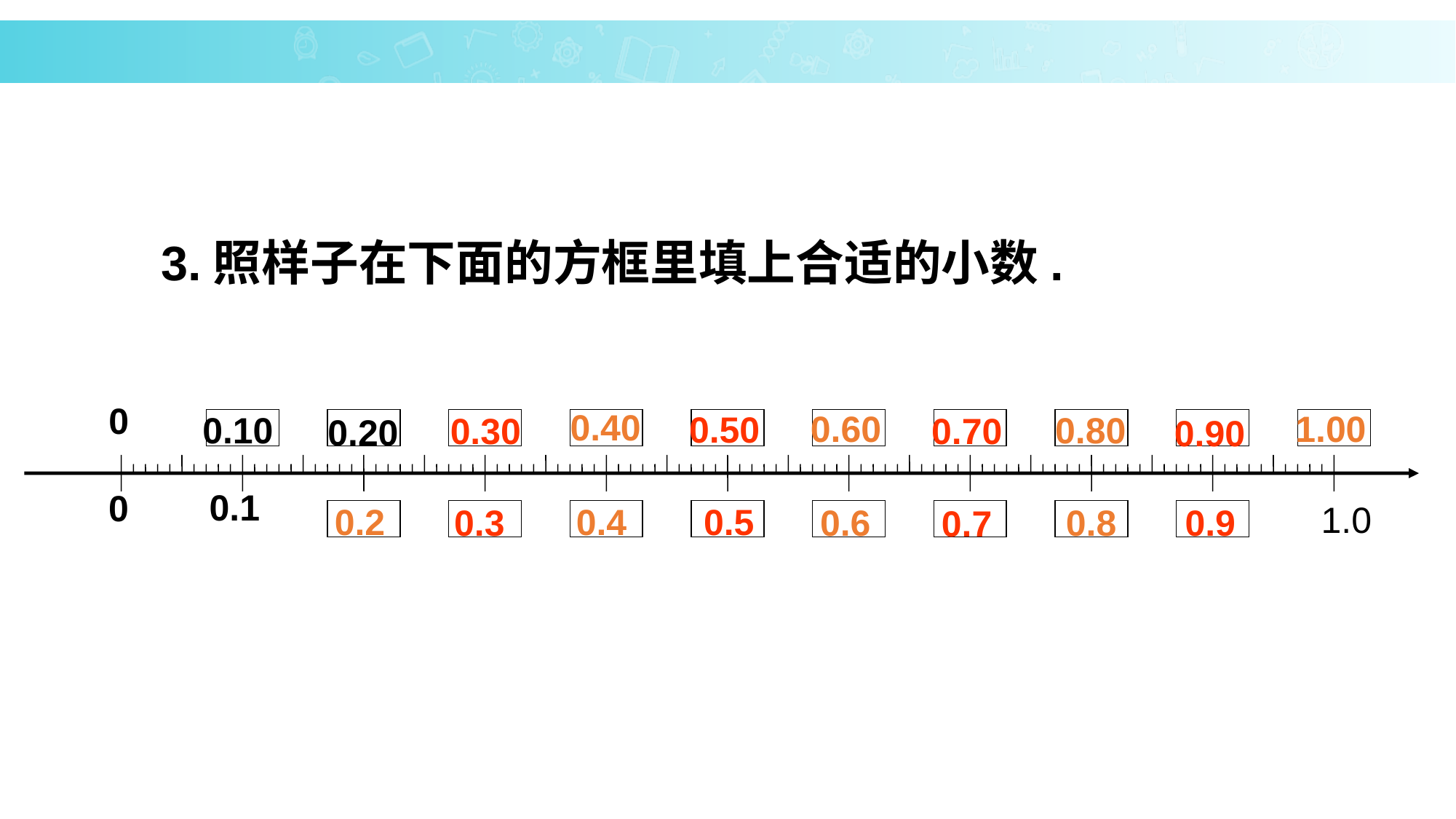

3.照样子在下面的方框里填上合适的小数.

0
0.40
0.60
1.00
0.50
0.10
0.80
0.30
0.70
0.20
0.90

0.1
0
1.0
0.2
0.4
0.5
0.9
0.3
0.6
0.8
0.7